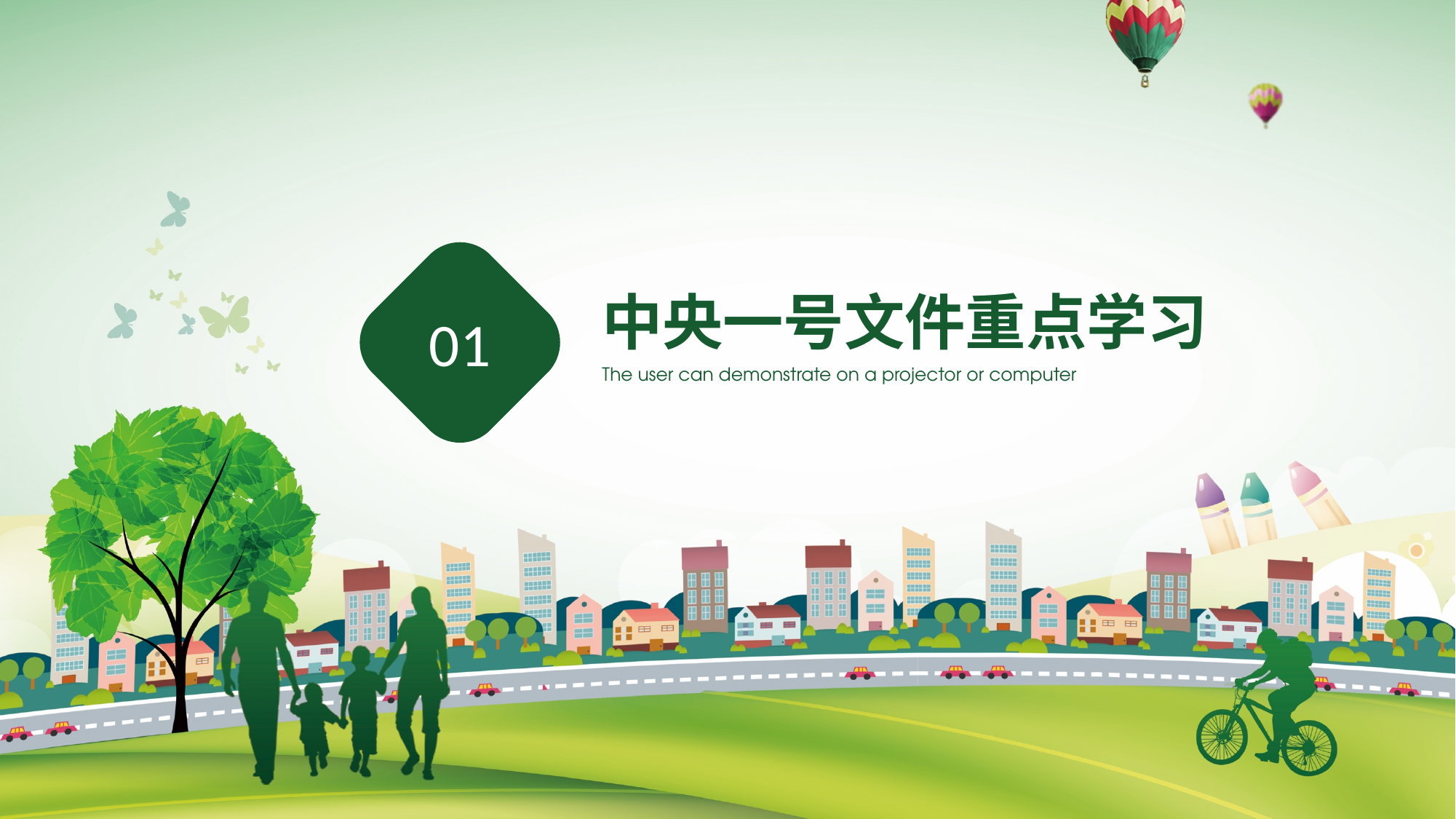

01
中央一号文件重点学习
The user can demonstrate on a projector or computer